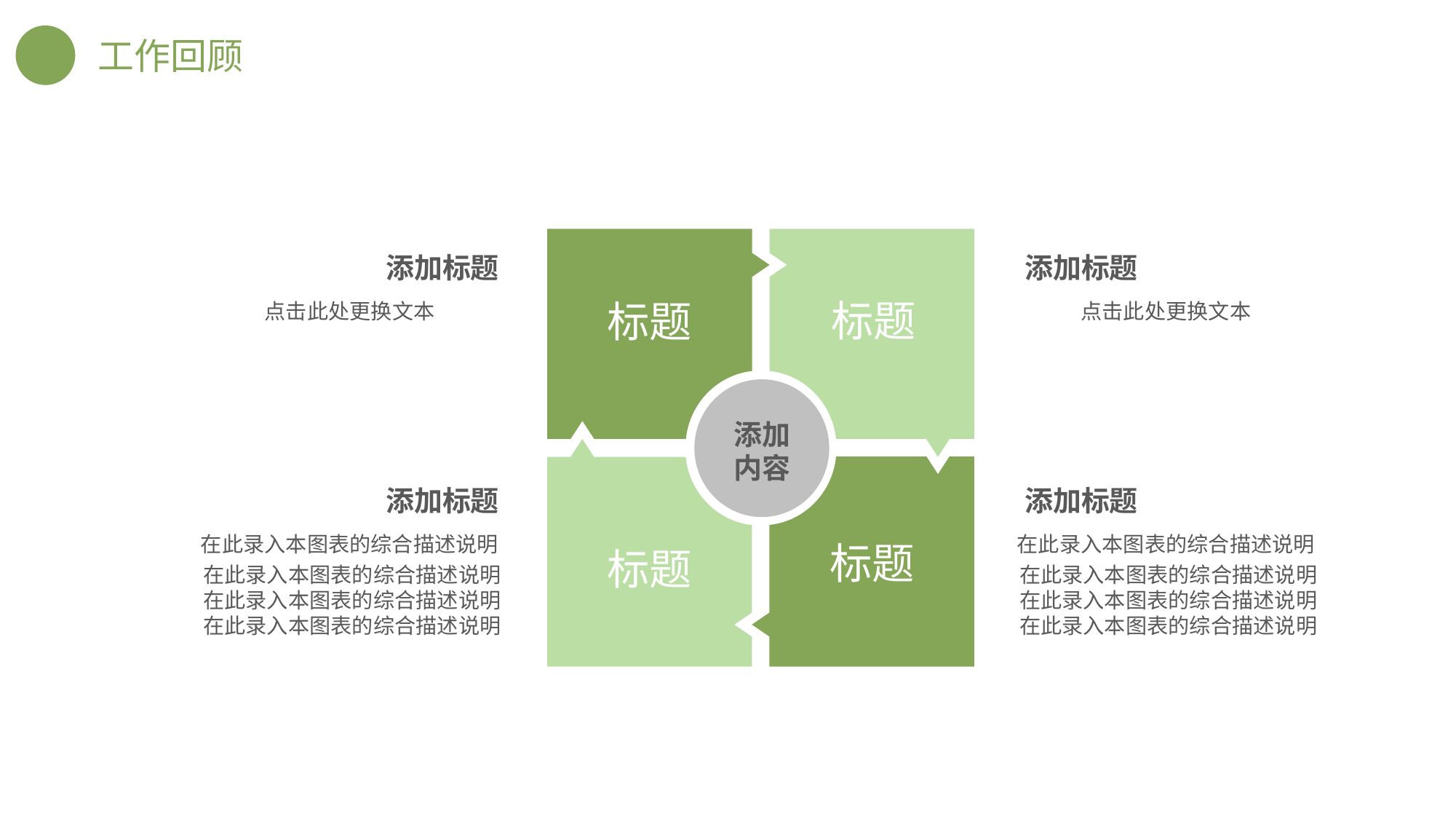

标题

标题

标题

标题
添加标题
添加标题
点击此处更换文本
点击此处更换文本

添加
内容
添加标题
添加标题
在此录入本图表的综合描述说明
  在此录入本图表的综合描述说明
  在此录入本图表的综合描述说明
  在此录入本图表的综合描述说明
在此录入本图表的综合描述说明
  在此录入本图表的综合描述说明
  在此录入本图表的综合描述说明
  在此录入本图表的综合描述说明